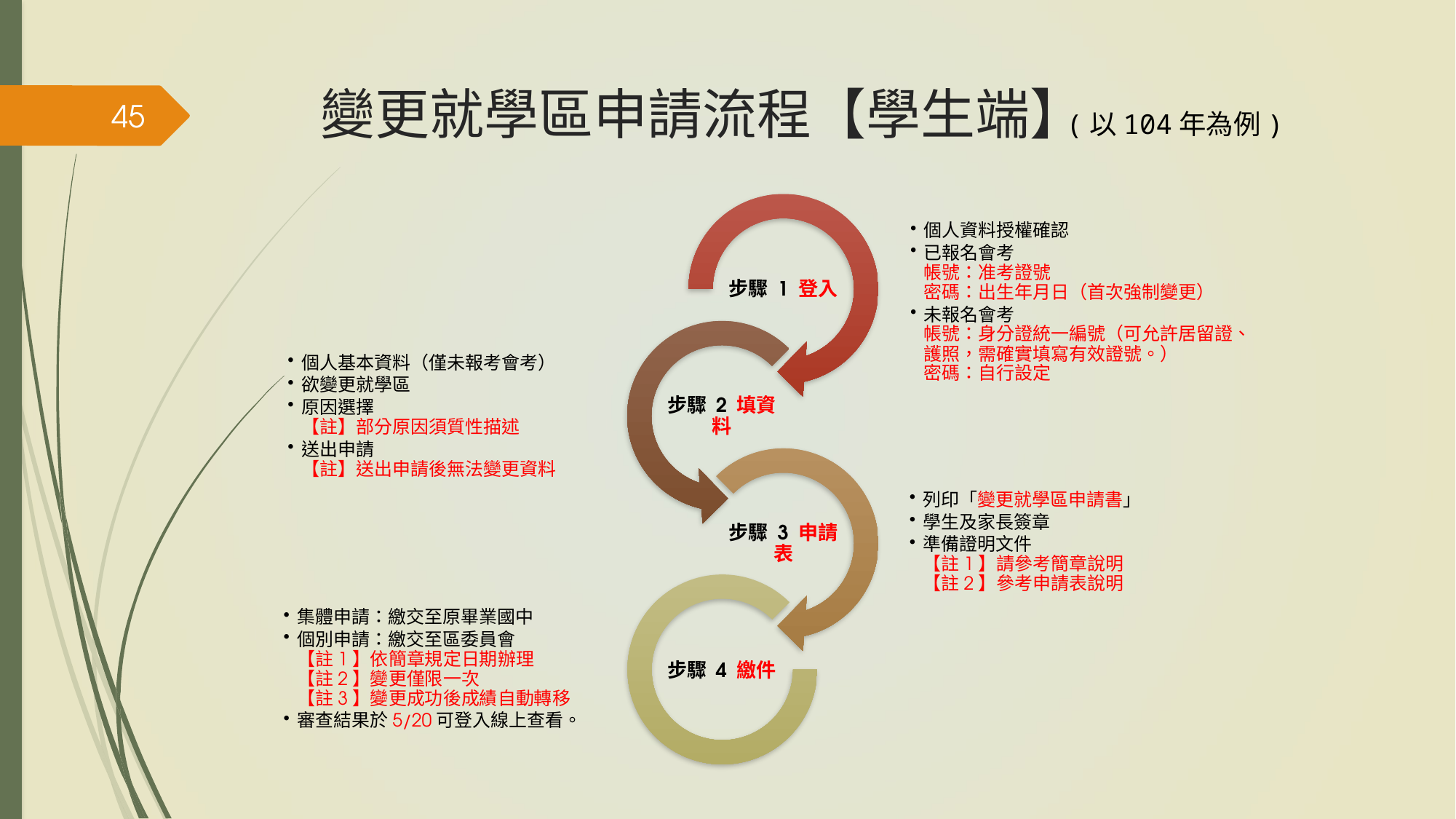

# 變更就學區申請流程【學生端】
45
(以104年為例)
個人資料授權確認
已報名會考
帳號：准考證號
密碼：出生年月日（首次強制變更）
未報名會考
帳號：身分證統一編號（可允許居留證、護照，需確實填寫有效證號。）
密碼：自行設定
步驟 1 登入
個人基本資料（僅未報考會考）
欲變更就學區
原因選擇
【註】部分原因須質性描述
送出申請
【註】送出申請後無法變更資料
步驟 2 填資料
列印「變更就學區申請書」
學生及家長簽章
準備證明文件
【註1】請參考簡章說明
【註2】參考申請表說明
步驟 3 申請表
集體申請：繳交至原畢業國中
個別申請：繳交至區委員會
【註1】依簡章規定日期辦理
【註2】變更僅限一次
【註3】變更成功後成績自動轉移
審查結果於5/20可登入線上查看。
步驟 4 繳件